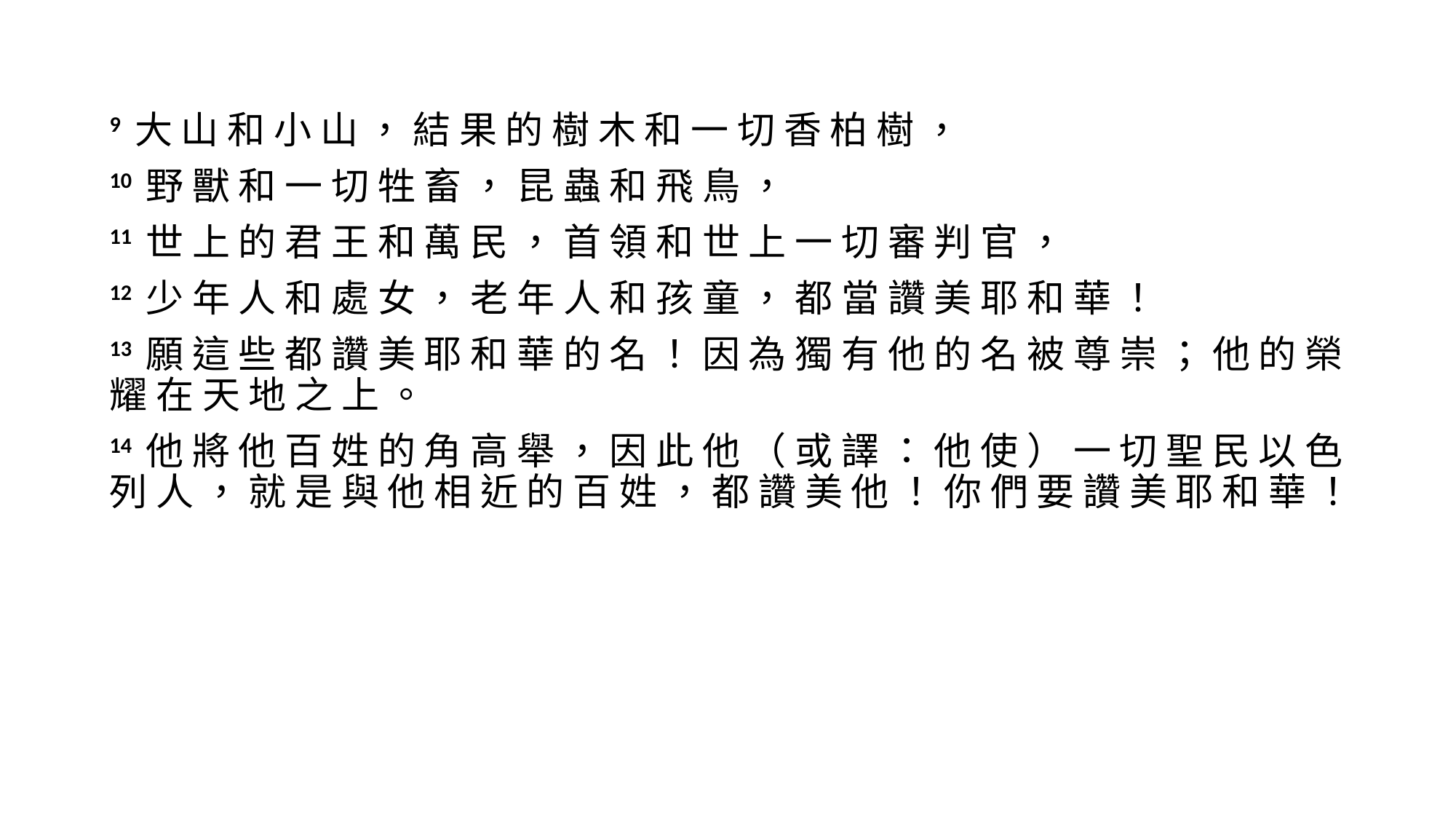

9 大 山 和 小 山 ， 結 果 的 樹 木 和 一 切 香 柏 樹 ，
10 野 獸 和 一 切 牲 畜 ， 昆 蟲 和 飛 鳥 ，
11 世 上 的 君 王 和 萬 民 ， 首 領 和 世 上 一 切 審 判 官 ，
12 少 年 人 和 處 女 ， 老 年 人 和 孩 童 ， 都 當 讚 美 耶 和 華 ！
13 願 這 些 都 讚 美 耶 和 華 的 名 ！ 因 為 獨 有 他 的 名 被 尊 崇 ； 他 的 榮 耀 在 天 地 之 上 。
14 他 將 他 百 姓 的 角 高 舉 ， 因 此 他 （ 或 譯 ： 他 使 ） 一 切 聖 民 以 色 列 人 ， 就 是 與 他 相 近 的 百 姓 ， 都 讚 美 他 ！ 你 們 要 讚 美 耶 和 華 ！